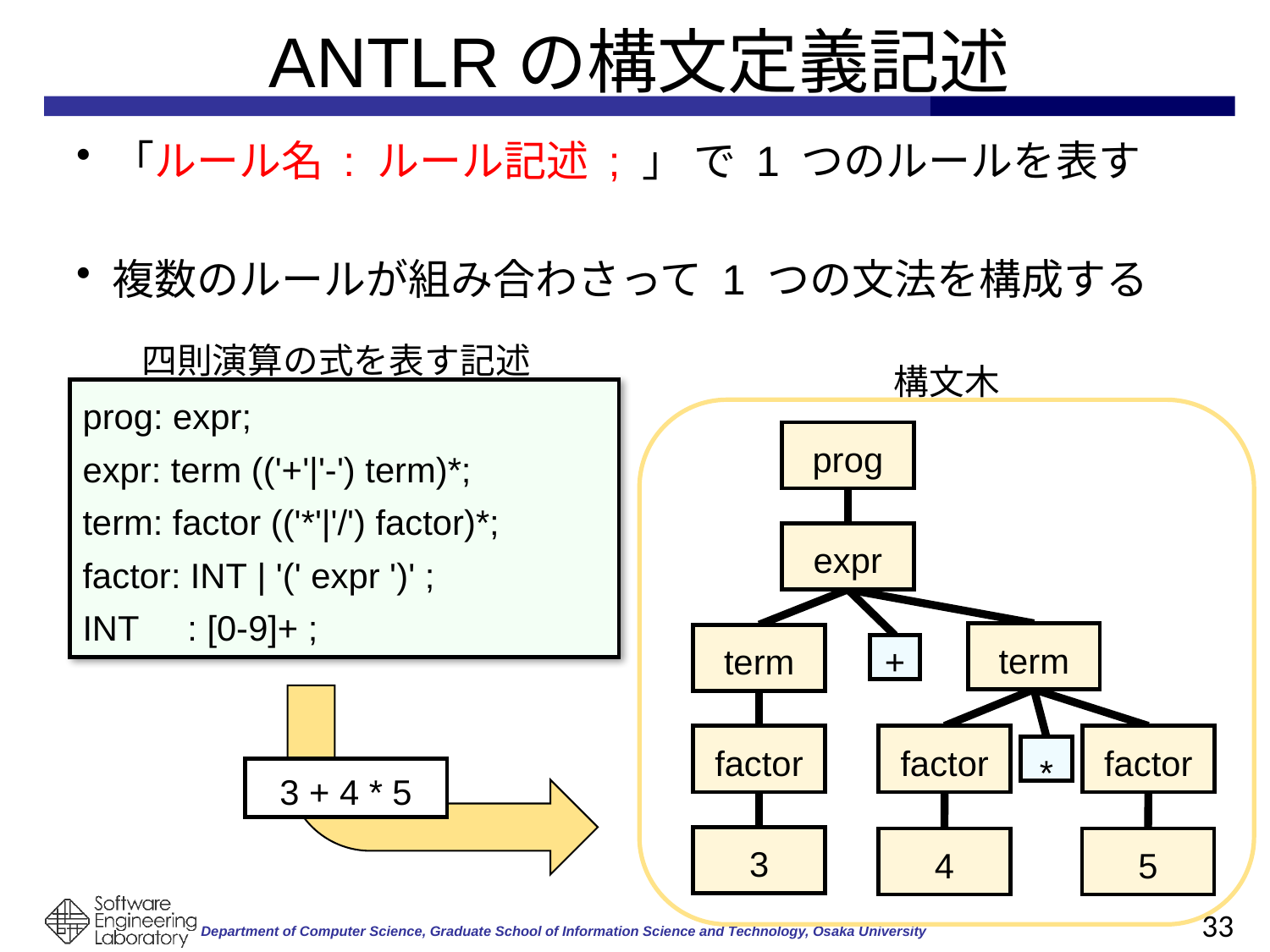

# ANTLRの構文定義記述
「ルール名 : ルール記述 ; 」 で 1 つのルールを表す

複数のルールが組み合わさって 1 つの文法を構成する

四則演算の式を表す記述
構文木
prog: expr;
expr: term (('+'|'-') term)*;
term: factor (('*'|'/') factor)*;
factor: INT | '(' expr ')' ;
INT     : [0-9]+ ;

prog
expr
term
term
factor
factor
factor
3
4
+
*
5

3 + 4 * 5
33